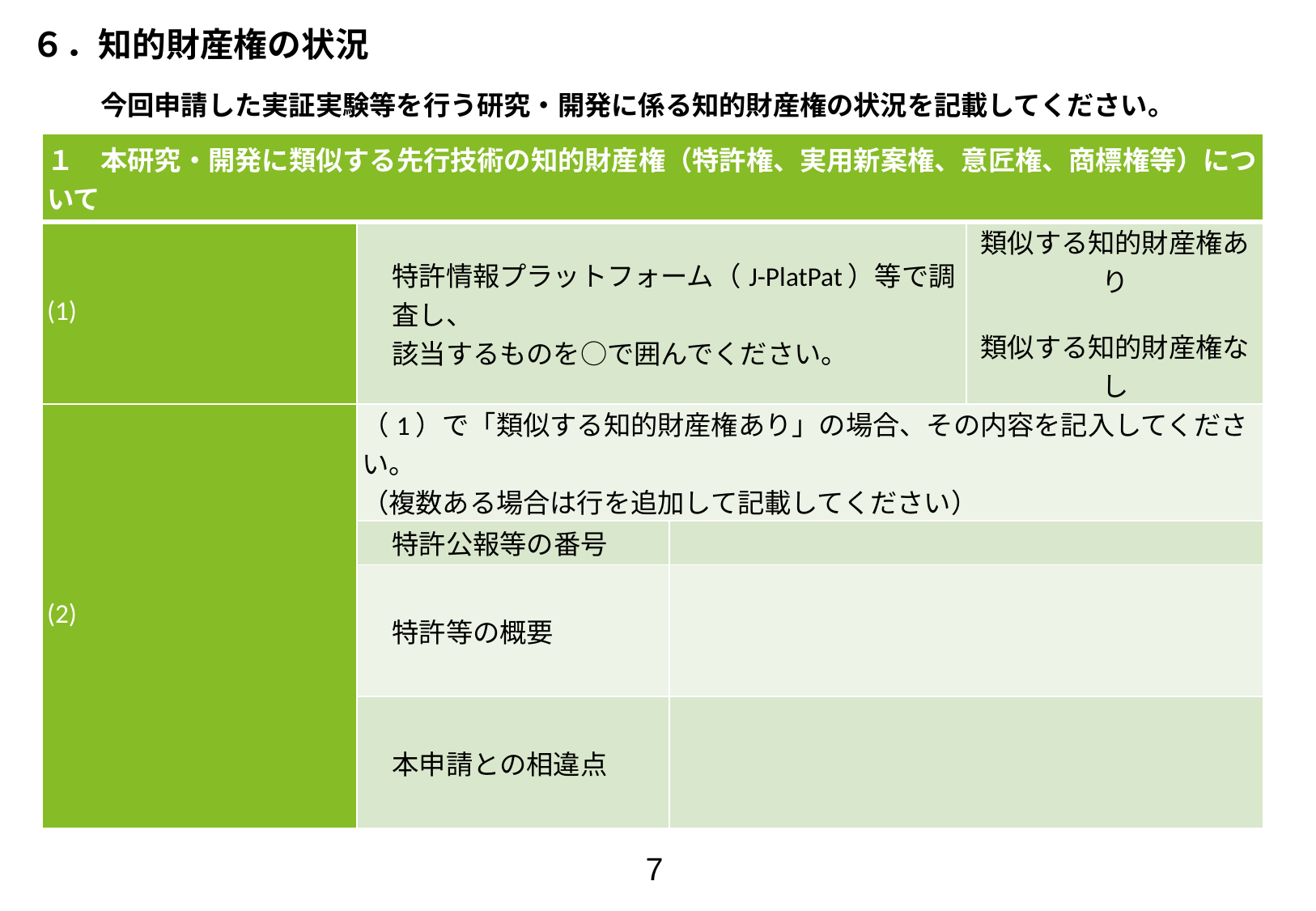

６．知的財産権の状況
今回申請した実証実験等を行う研究・開発に係る知的財産権の状況を記載してください。
| １　本研究・開発に類似する先行技術の知的財産権（特許権、実用新案権、意匠権、商標権等）について |  |  |  |
| --- | --- | --- | --- |
| (1) | 特許情報プラットフォーム（J-PlatPat）等で調査し、 該当するものを○で囲んでください。 |  | 類似する知的財産権あり   類似する知的財産権なし |
| (2) | （1）で「類似する知的財産権あり」の場合、その内容を記入してください。 （複数ある場合は行を追加して記載してください） |  |  |
|  | 特許公報等の番号 |  |  |
|  | 特許等の概要 |  |  |
|  | 本申請との相違点 |  |  |
7